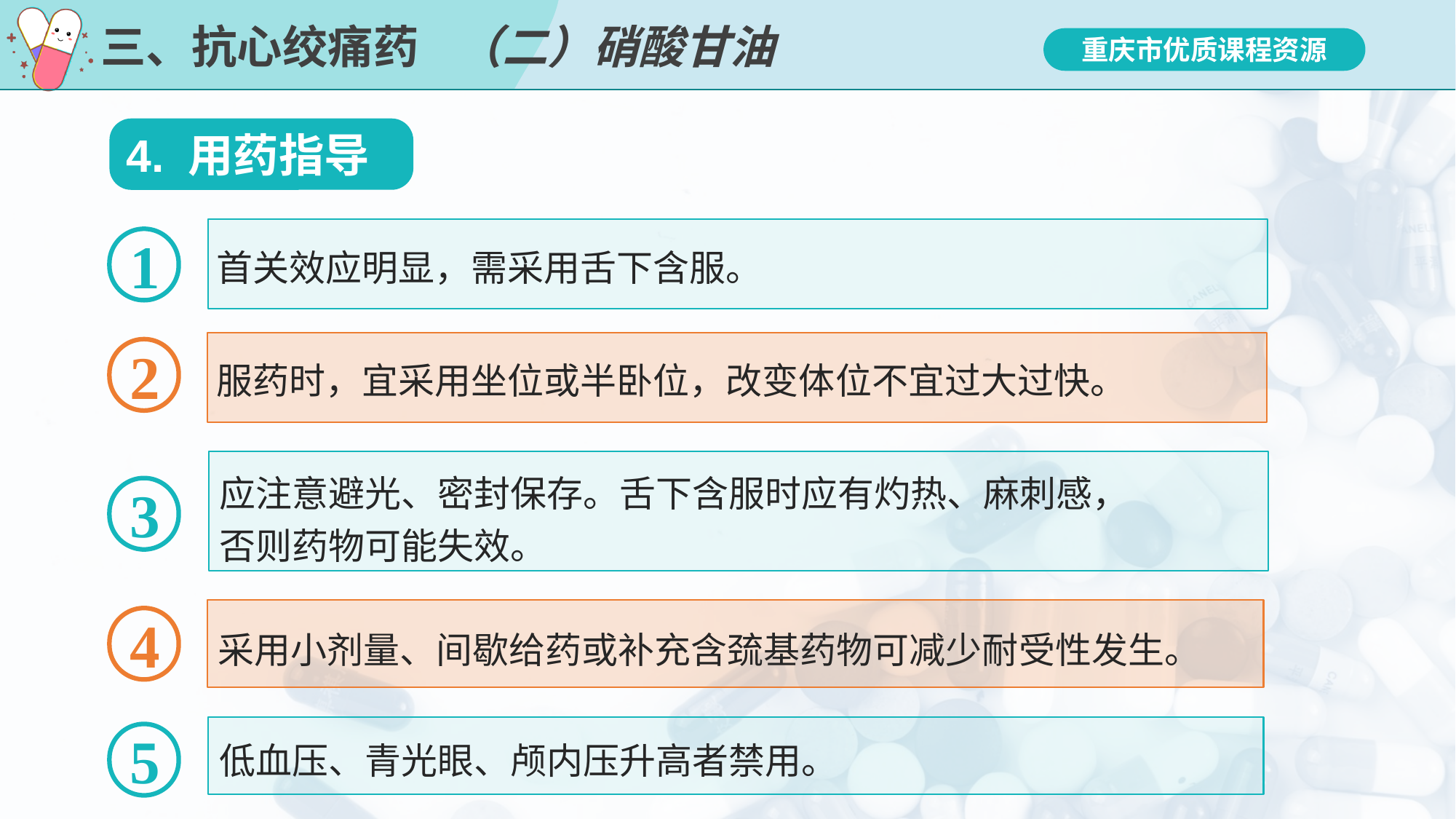

# 三、抗心绞痛药
（二）硝酸甘油
4. 用药指导

首关效应明显，需采用舌下含服。
1

服药时，宜采用坐位或半卧位，改变体位不宜过大过快。
2

应注意避光、密封保存。舌下含服时应有灼热、麻刺感，否则药物可能失效。
3

采用小剂量、间歇给药或补充含巯基药物可减少耐受性发生。
4

低血压、青光眼、颅内压升高者禁用。
5